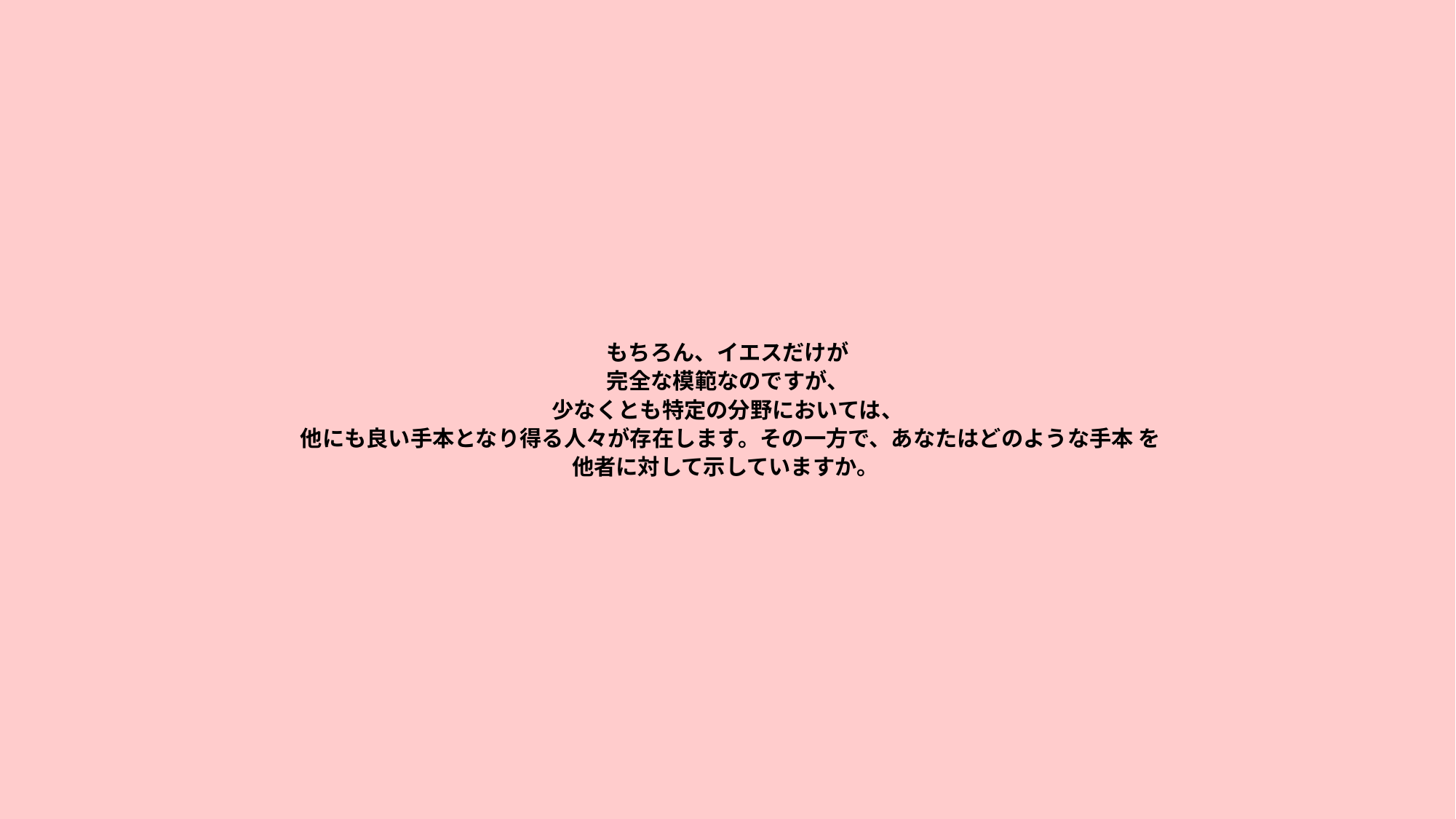

# もちろん、イエスだけが 完全な模範なのですが、 少なくとも特定の分野においては、 他にも良い手本となり得る人々が存在します。その一方で、あなたはどのような手本 を 他者に対して示していますか。